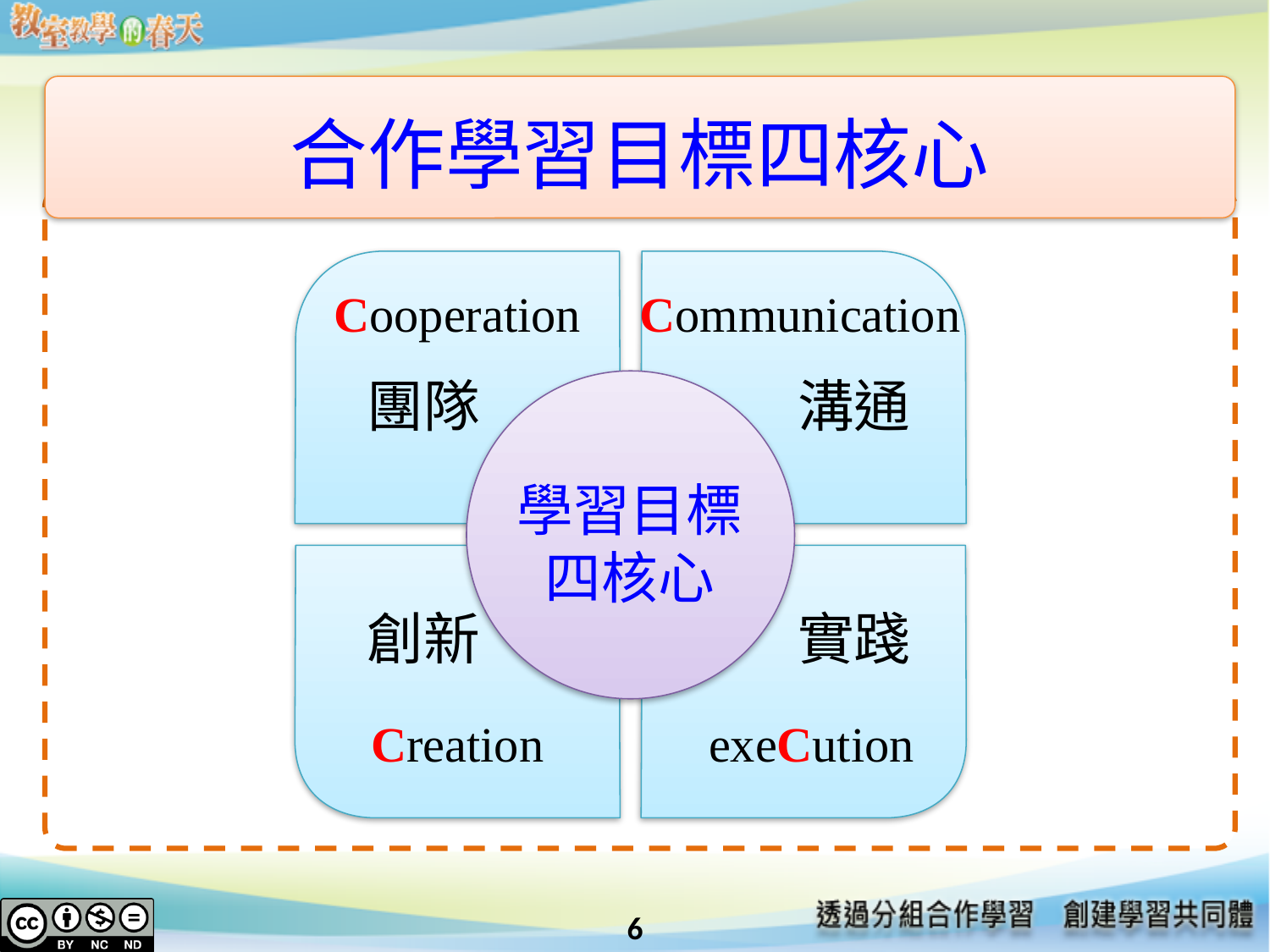

合作學習目標四核心

Cooperation
Communication
團隊
溝通

創新
實踐
Creation
exeCution
學習目標
四核心
6